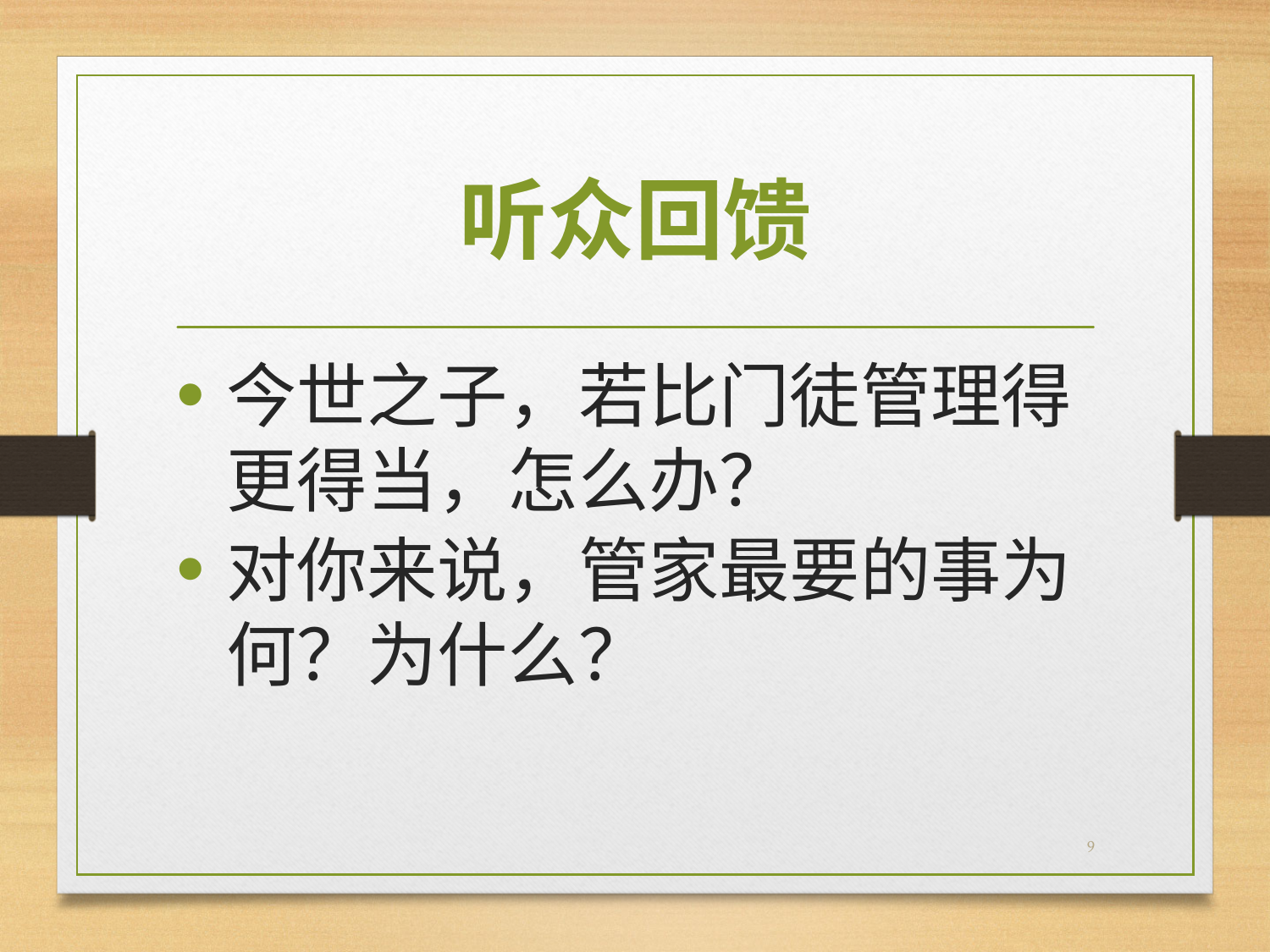

# 听众回馈
今世之子，若比门徒管理得更得当，怎么办？
对你来说，管家最要的事为何？为什么？
9